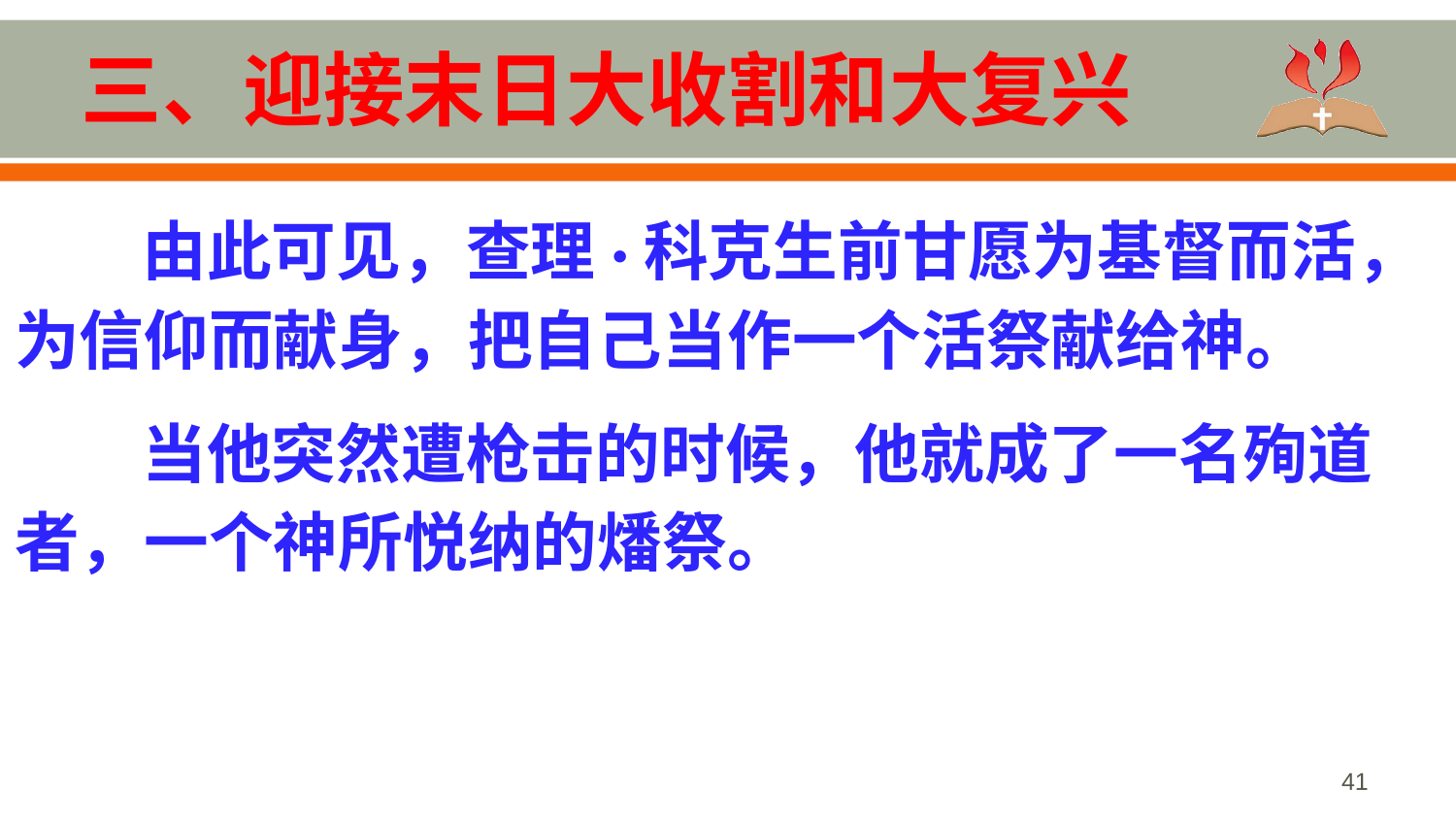

# 三、迎接末日大收割和大复兴
由此可见，查理·科克生前甘愿为基督而活，为信仰而献身，把自己当作一个活祭献给神。
当他突然遭枪击的时候，他就成了一名殉道者，一个神所悦纳的燔祭。

41